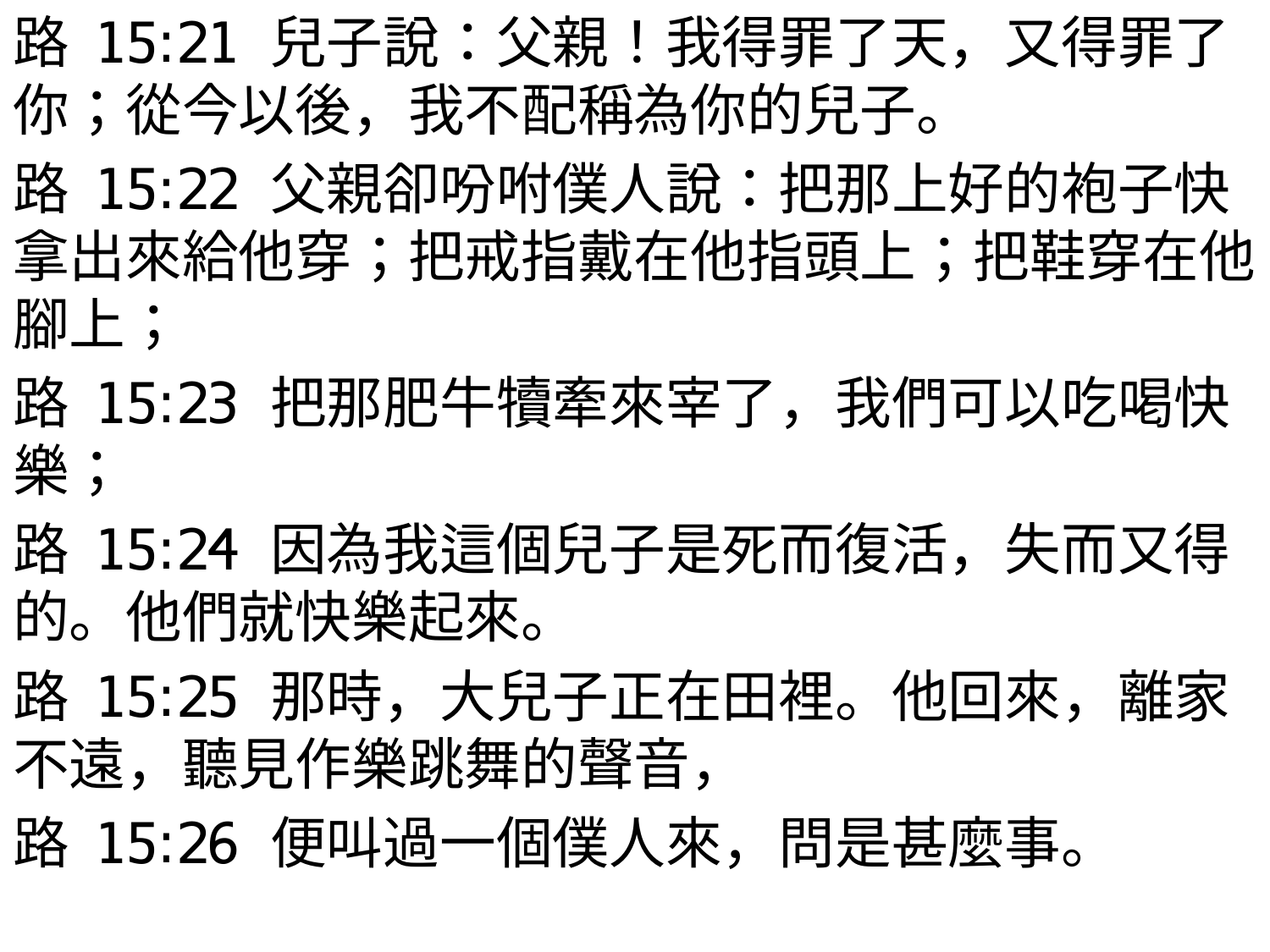

路 15:21 兒子說：父親！我得罪了天，又得罪了你；從今以後，我不配稱為你的兒子。
路 15:22 父親卻吩咐僕人說：把那上好的袍子快拿出來給他穿；把戒指戴在他指頭上；把鞋穿在他腳上；
路 15:23 把那肥牛犢牽來宰了，我們可以吃喝快樂；
路 15:24 因為我這個兒子是死而復活，失而又得的。他們就快樂起來。
路 15:25 那時，大兒子正在田裡。他回來，離家不遠，聽見作樂跳舞的聲音，
路 15:26 便叫過一個僕人來，問是甚麼事。